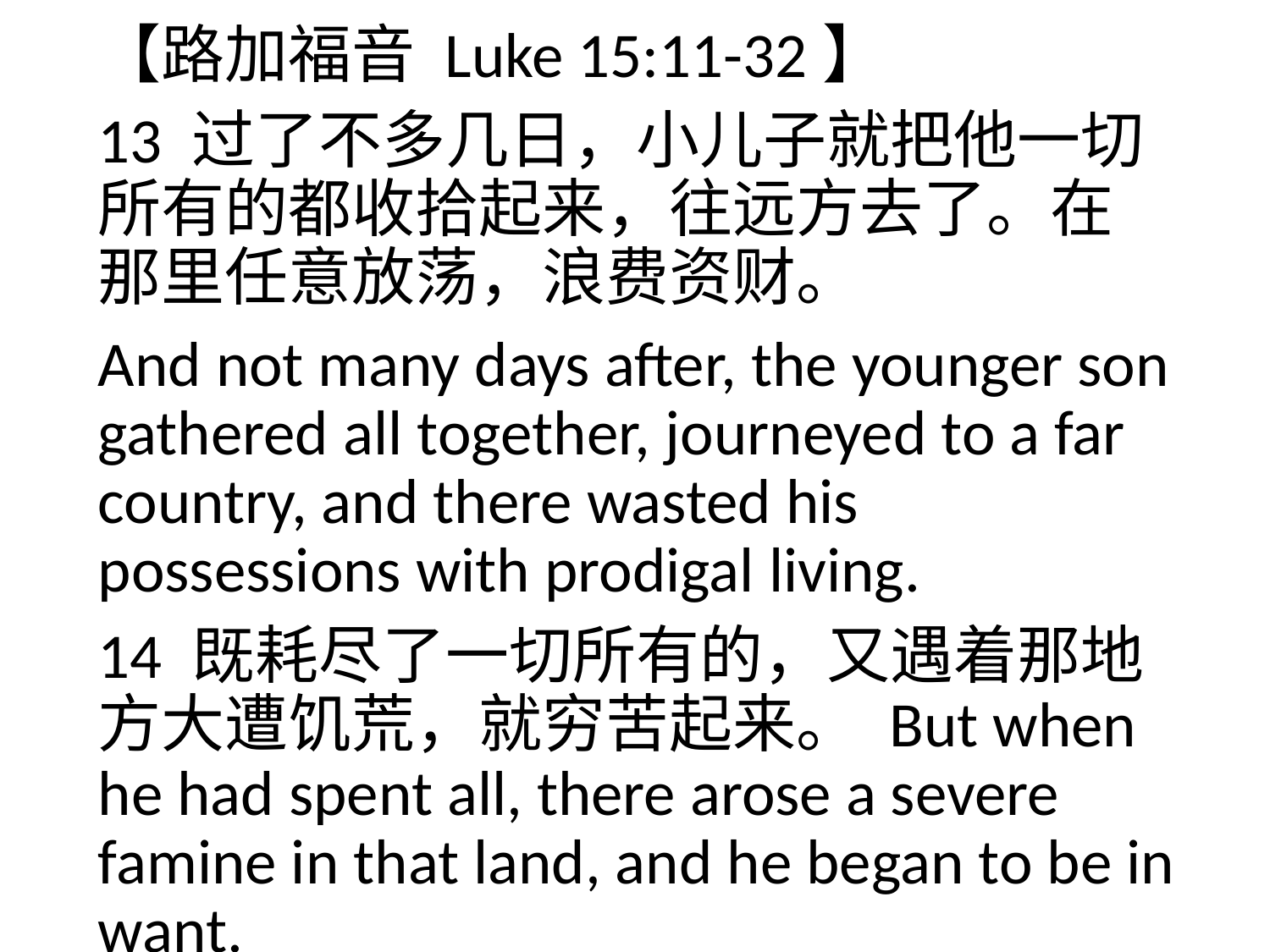

【路加福音 Luke 15:11-32】
13 过了不多几日，小儿子就把他一切所有的都收拾起来，往远方去了。在那里任意放荡，浪费资财。
And not many days after, the younger son gathered all together, journeyed to a far country, and there wasted his possessions with prodigal living.
14 既耗尽了一切所有的，又遇着那地方大遭饥荒，就穷苦起来。 But when he had spent all, there arose a severe famine in that land, and he began to be in want.